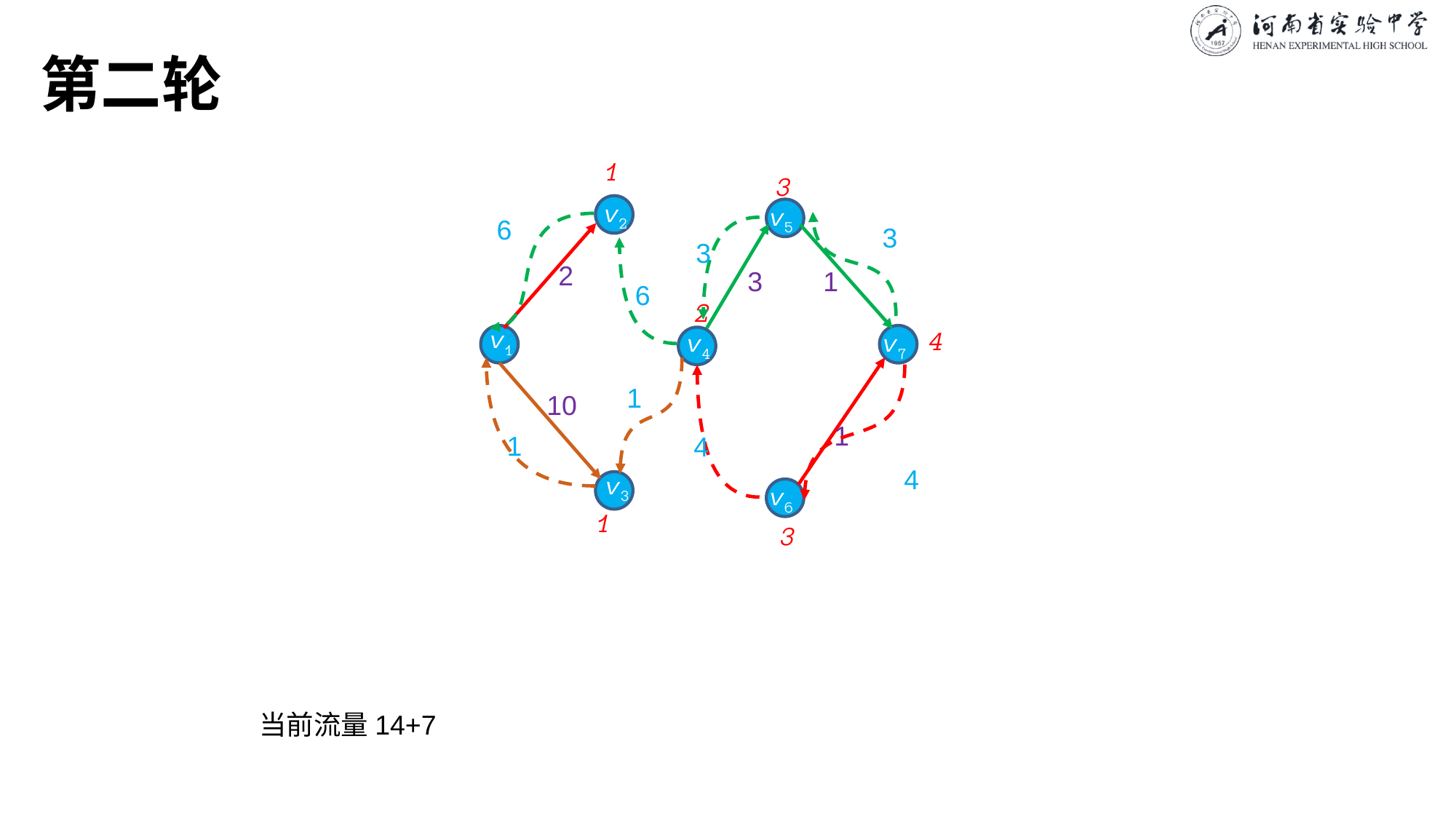

# 第二轮
1
3
v2
v5

6
3
3
2
3
1
6
2
v1
4
v4
v7

1
10
1
1
4
4
v3

v6

1
3
当前流量14+7